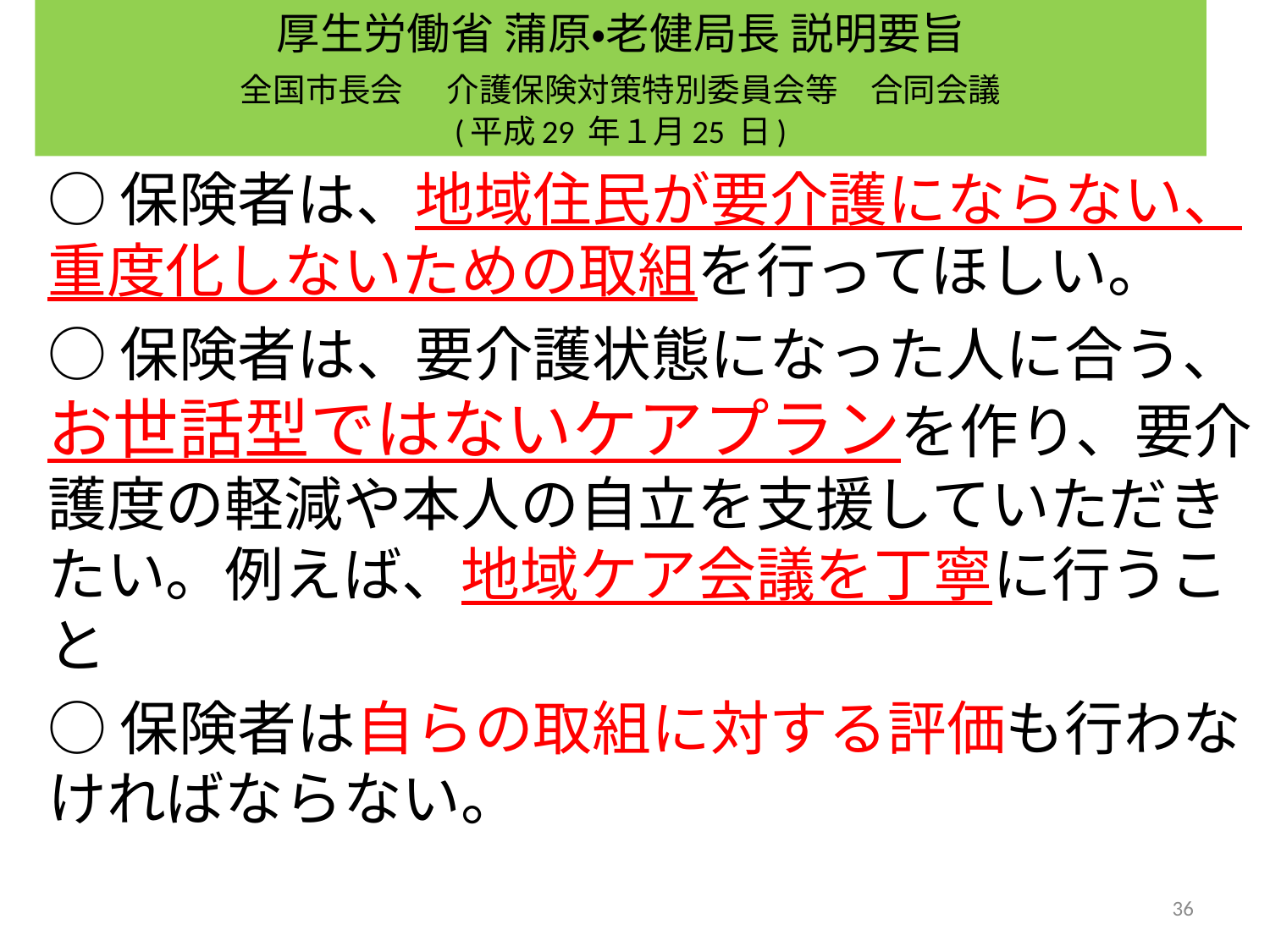

# 厚生労働省 蒲原・老健局長 説明要旨 全国市長会　介護保険対策特別委員会等　合同会議 (平成29 年１月25 日)
○保険者は、地域住民が要介護にならない、重度化しないための取組を行ってほしい。
○保険者は、要介護状態になった人に合う、お世話型ではないケアプランを作り、要介護度の軽減や本人の自立を支援していただきたい。例えば、地域ケア会議を丁寧に行うこと
○保険者は自らの取組に対する評価も行わなければならない。

36